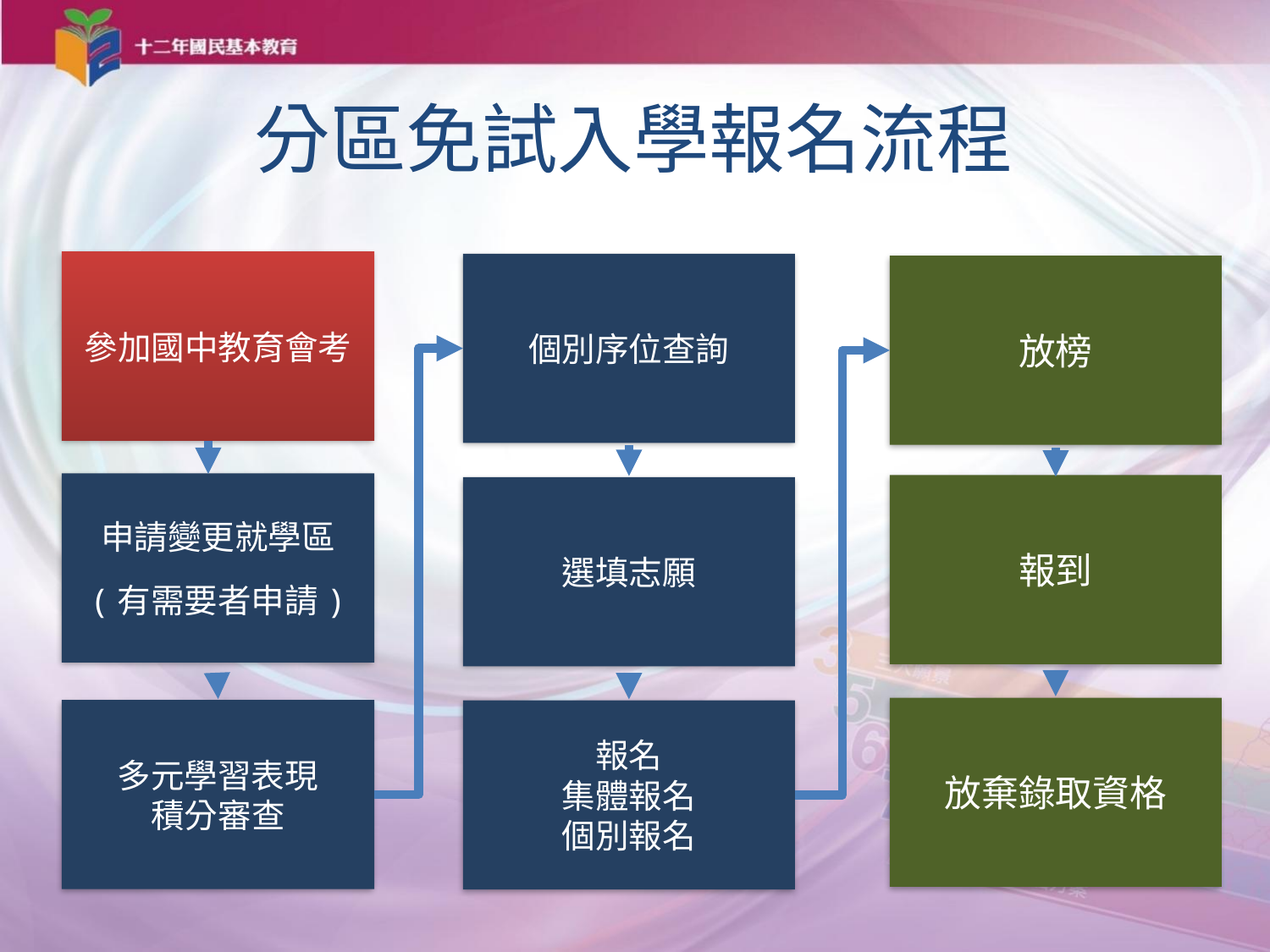

# 分區免試入學報名流程
參加國中教育會考
個別序位查詢
放榜
申請變更就學區

(有需要者申請)
報到
選填志願
放棄錄取資格
多元學習表現
積分審查
報名
集體報名
個別報名